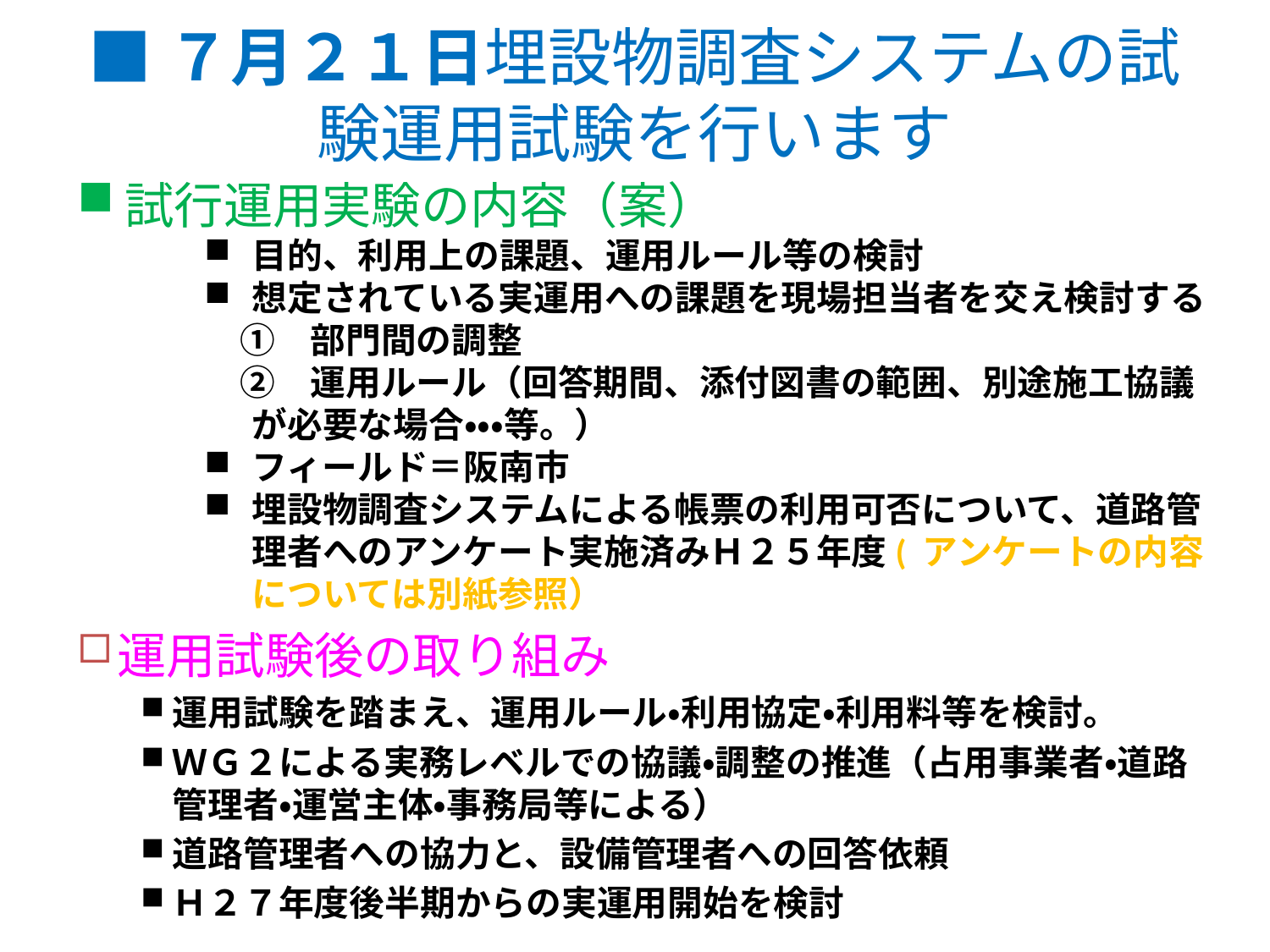

■７月２１日埋設物調査システムの試験運用試験を行います
試行運用実験の内容（案）
目的、利用上の課題、運用ルール等の検討
想定されている実運用への課題を現場担当者を交え検討する
　①　部門間の調整
　②　運用ルール（回答期間、添付図書の範囲、別途施工協議が必要な場合・・・等。）
フィールド＝阪南市
埋設物調査システムによる帳票の利用可否について、道路管理者へのアンケート実施済みＨ２５年度( アンケートの内容については別紙参照）
運用試験後の取り組み
運用試験を踏まえ、運用ルール・利用協定・利用料等を検討。
ＷＧ２による実務レベルでの協議・調整の推進（占用事業者・道路管理者・運営主体・事務局等による）
道路管理者への協力と、設備管理者への回答依頼
Ｈ２７年度後半期からの実運用開始を検討